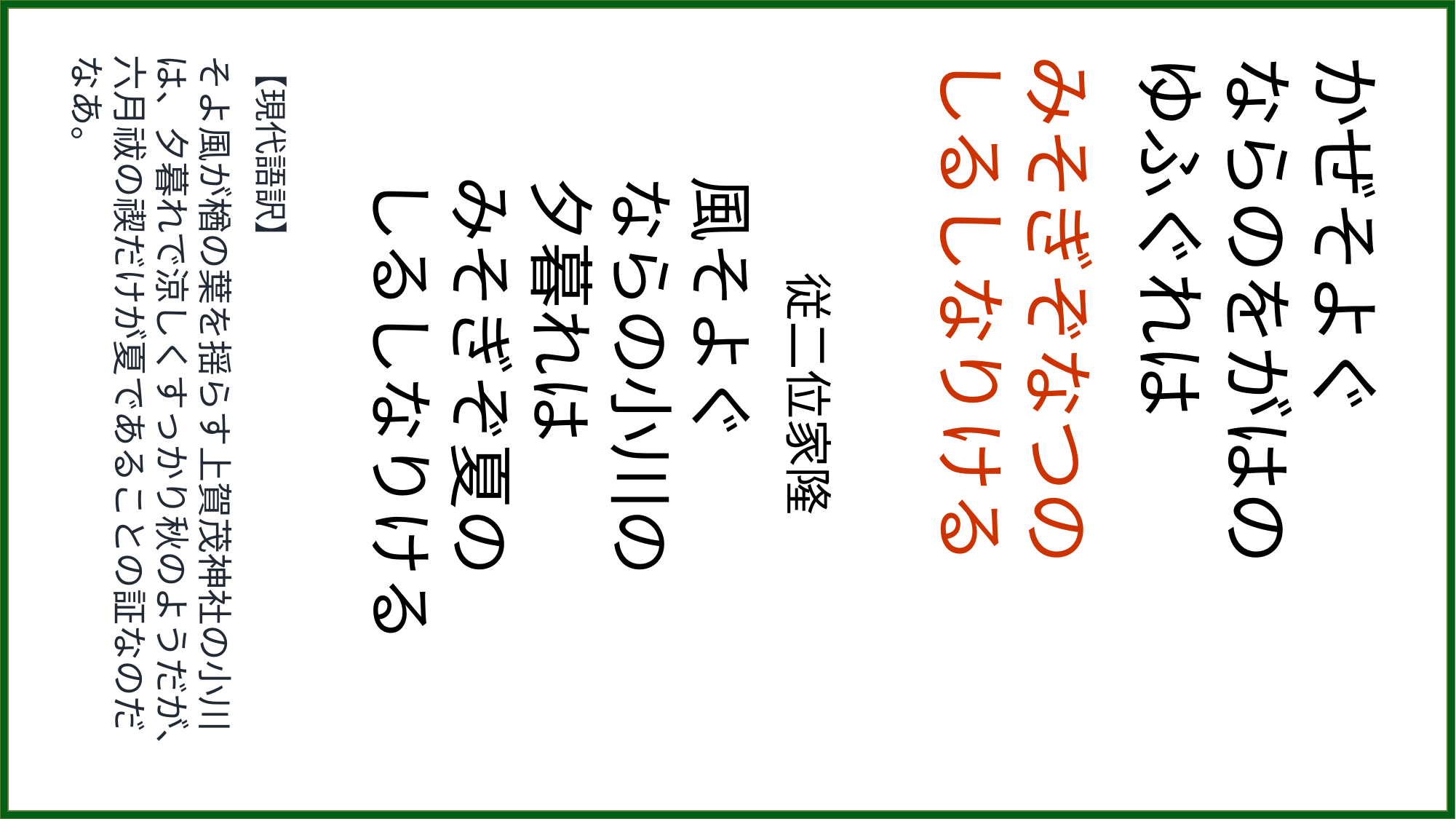

【現代語訳】

そよ風が楢の葉を揺らす上賀茂神社の小川は、夕暮れで涼しくすっかり秋のようだが、六月祓の禊だけが夏であることの証なのだなあ。
　　従二位家隆

風そよぐ
ならの小川の
夕暮れは
みそぎぞ夏の
しるしなりける
みそぎぞなつの
しるしなりける
かぜそよぐ
ならのをがはの
ゆふぐれは